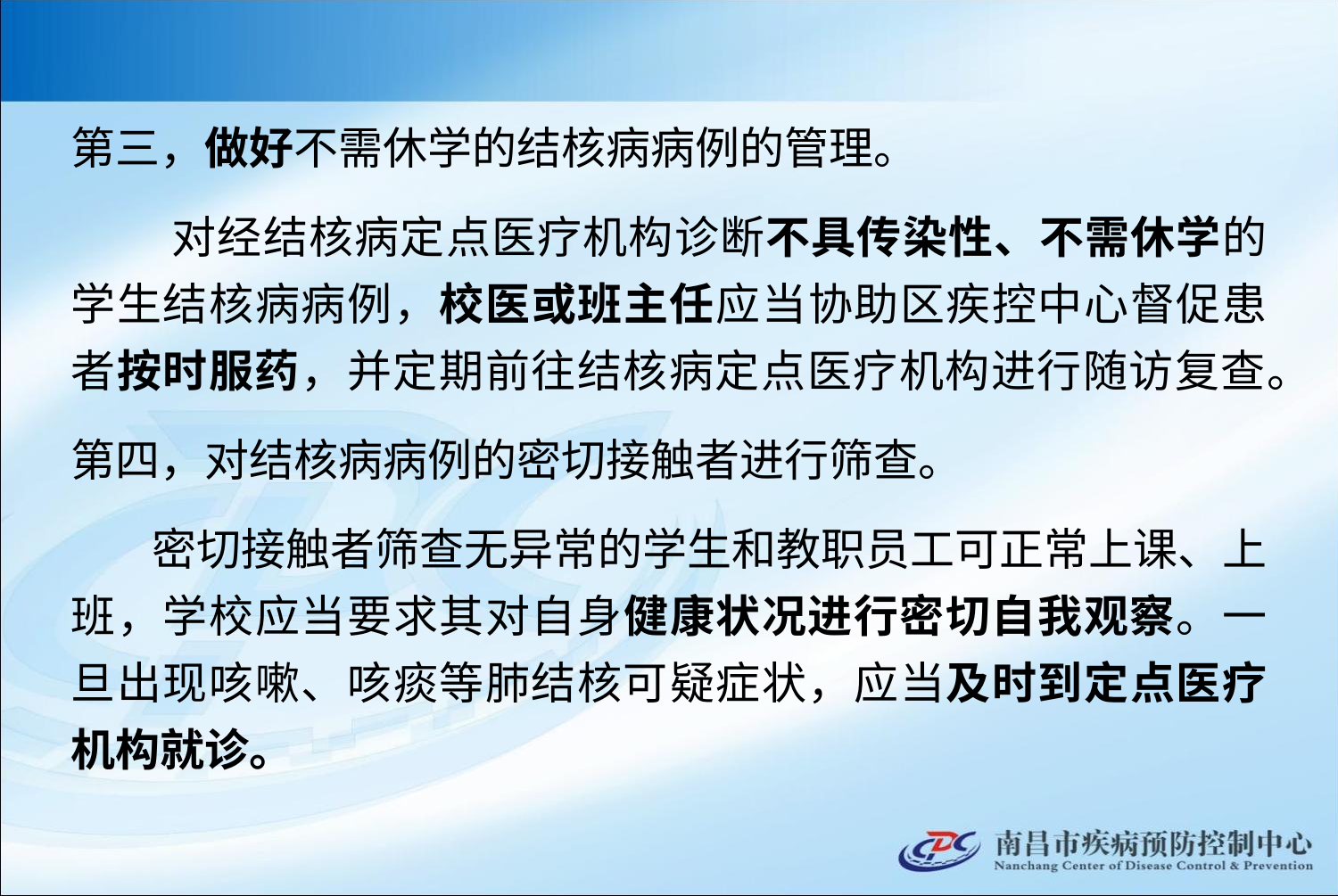

#

第三，做好不需休学的结核病病例的管理。
        对经结核病定点医疗机构诊断不具传染性、不需休学的学生结核病病例，校医或班主任应当协助区疾控中心督促患者按时服药，并定期前往结核病定点医疗机构进行随访复查。
第四，对结核病病例的密切接触者进行筛查。
       密切接触者筛查无异常的学生和教职员工可正常上课、上班，学校应当要求其对自身健康状况进行密切自我观察。一旦出现咳嗽、咳痰等肺结核可疑症状，应当及时到定点医疗机构就诊。